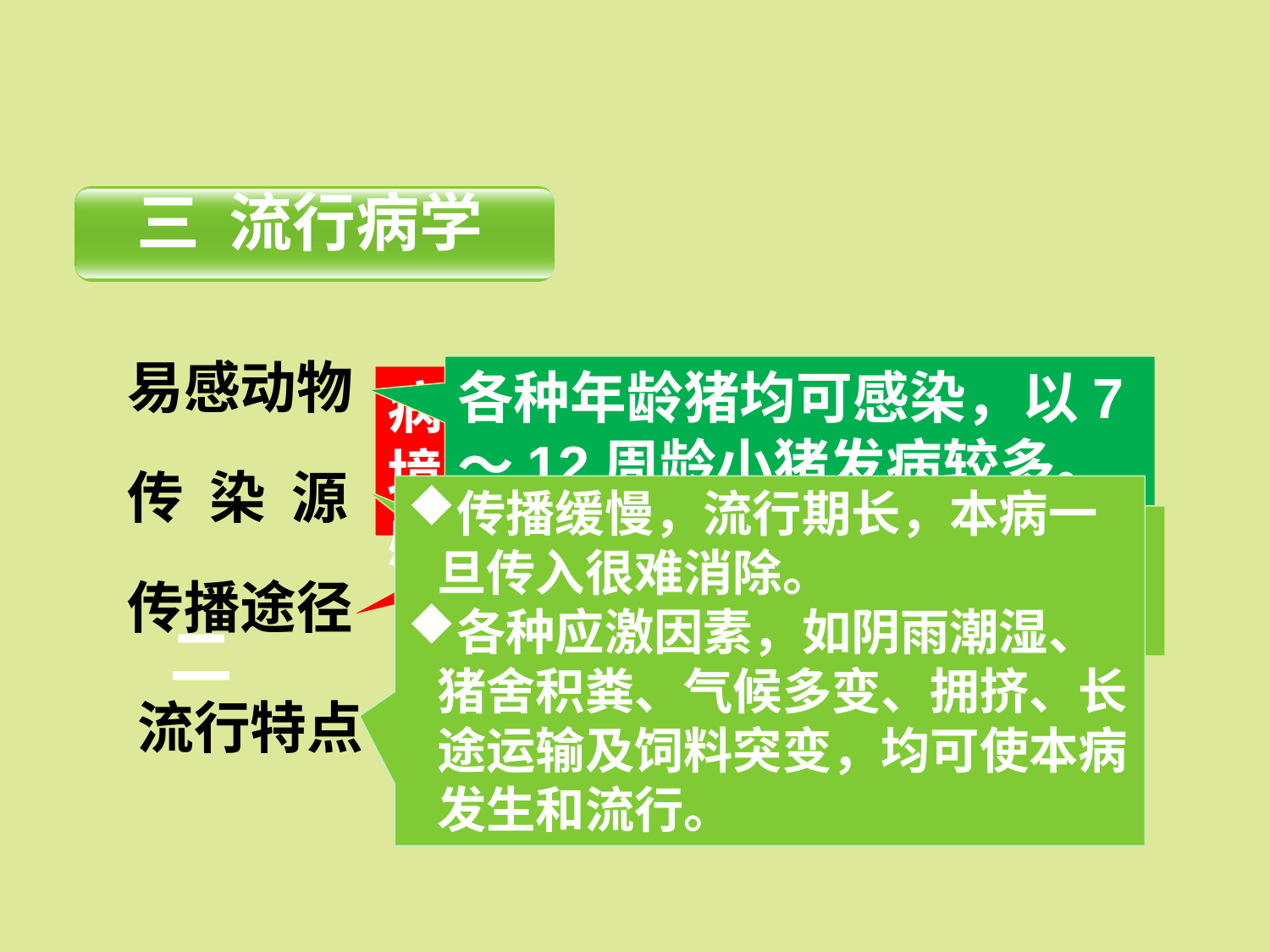

三  流行病学

易感动物
各种年龄猪均可感染，以7～12周龄小猪发病较多。
病原经粪便排出，污染环境、饲料、饮水、经消化道感染。
传  染  源
传播缓慢，流行期长，本病一旦传入很难消除。
各种应激因素，如阴雨潮湿、猪舍积粪、气候多变、拥挤、长途运输及饲料突变，均可使本病发生和流行。

病猪、临床康复猪（可带菌数月）和无症状带菌猪。
传播途径
二
流行特点